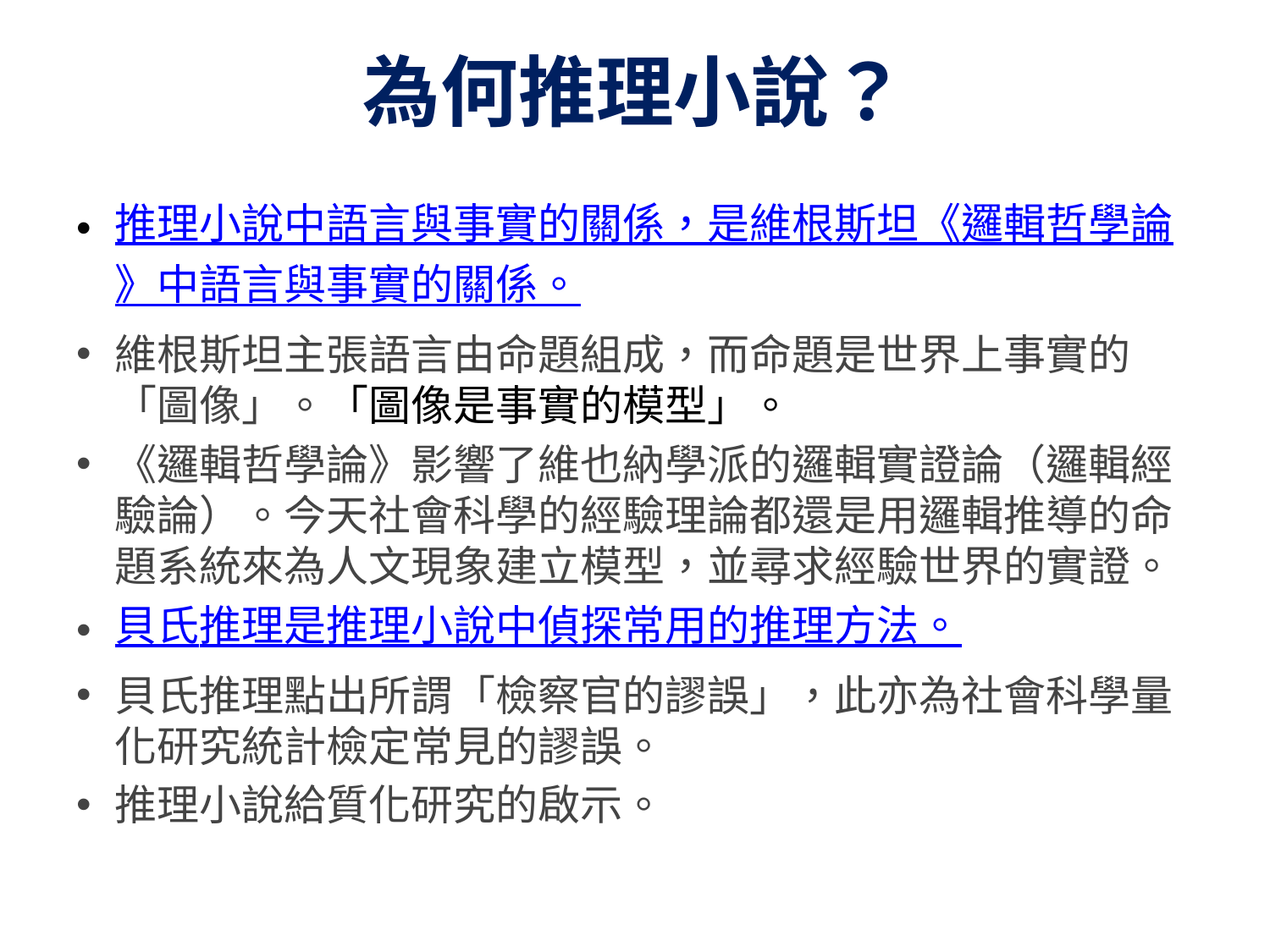

# 為何推理小說？
推理小說中語言與事實的關係，是維根斯坦《邏輯哲學論》中語言與事實的關係。
維根斯坦主張語言由命題組成，而命題是世界上事實的「圖像」。「圖像是事實的模型」。
《邏輯哲學論》影響了維也納學派的邏輯實證論（邏輯經驗論）。今天社會科學的經驗理論都還是用邏輯推導的命題系統來為人文現象建立模型，並尋求經驗世界的實證。
貝氏推理是推理小說中偵探常用的推理方法。
貝氏推理點出所謂「檢察官的謬誤」，此亦為社會科學量化研究統計檢定常見的謬誤。
推理小說給質化研究的啟示。